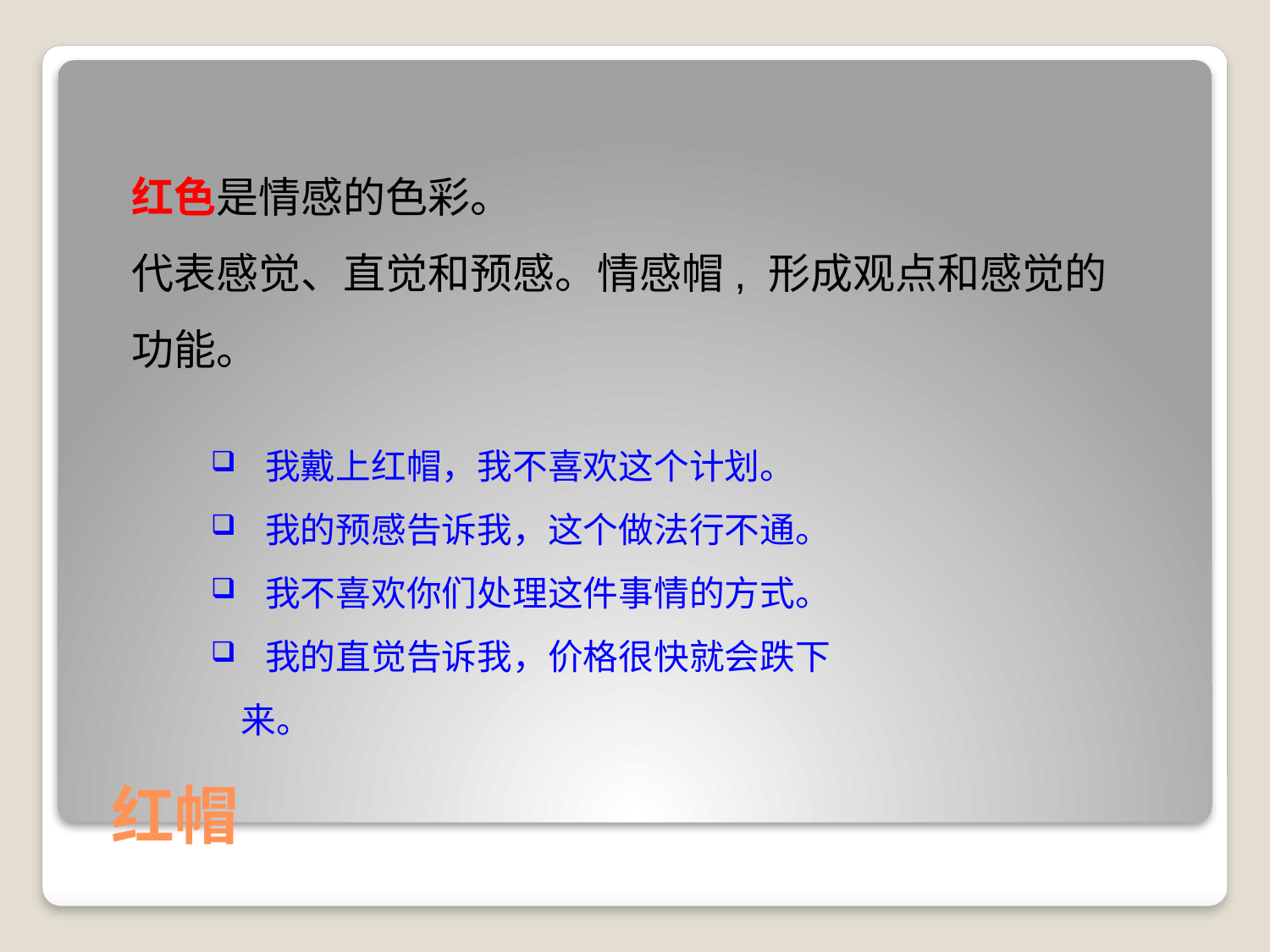

红色是情感的色彩。
代表感觉、直觉和预感。情感帽, 形成观点和感觉的功能。
  我戴上红帽，我不喜欢这个计划。
  我的预感告诉我，这个做法行不通。
  我不喜欢你们处理这件事情的方式。
  我的直觉告诉我，价格很快就会跌下来。
红帽